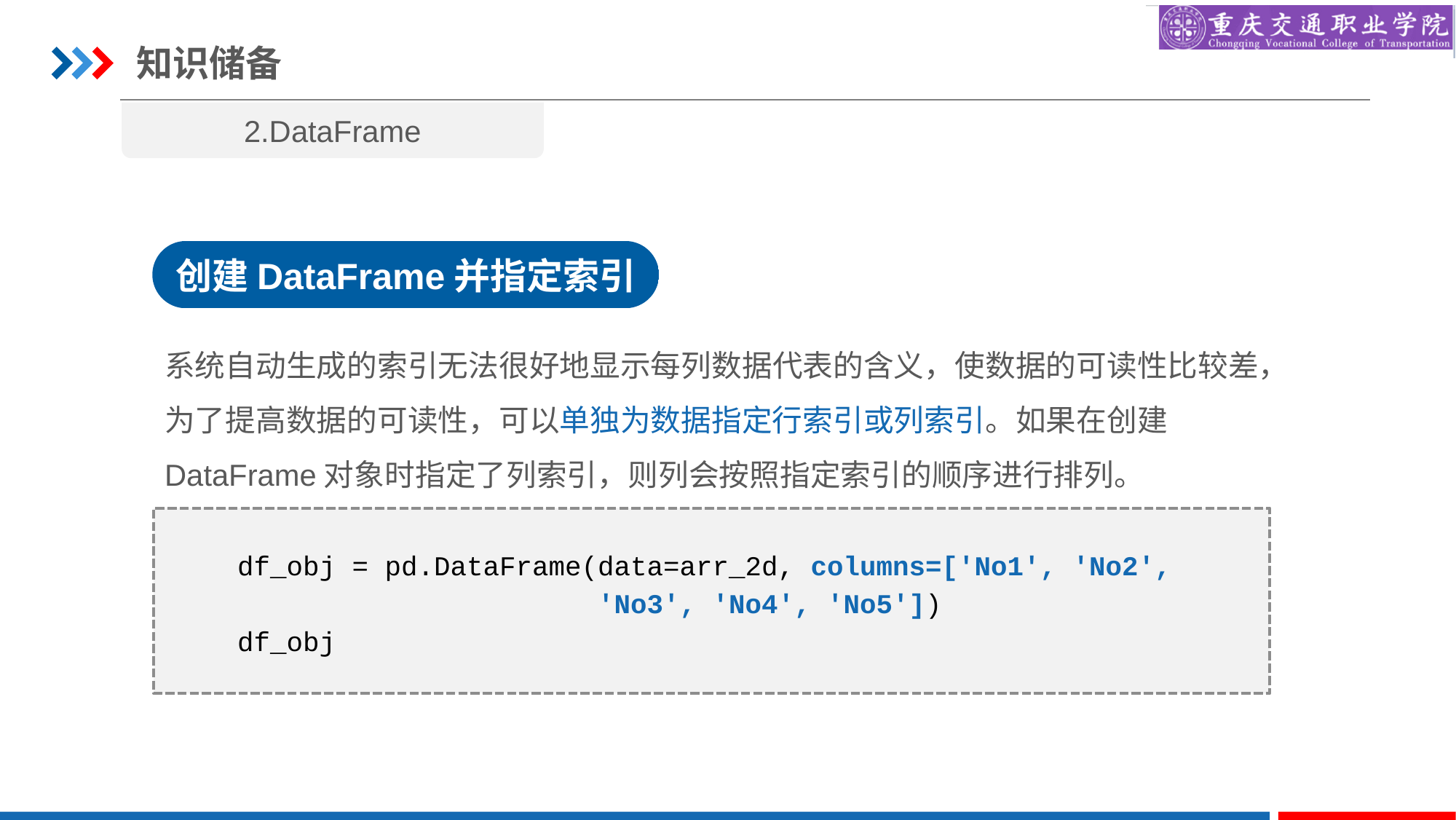

知识储备

2.DataFrame
创建DataFrame并指定索引
系统自动生成的索引无法很好地显示每列数据代表的含义，使数据的可读性比较差，为了提高数据的可读性，可以单独为数据指定行索引或列索引。如果在创建DataFrame对象时指定了列索引，则列会按照指定索引的顺序进行排列。

df_obj = pd.DataFrame(data=arr_2d, columns=['No1', 'No2',
                      'No3', 'No4', 'No5'])
df_obj